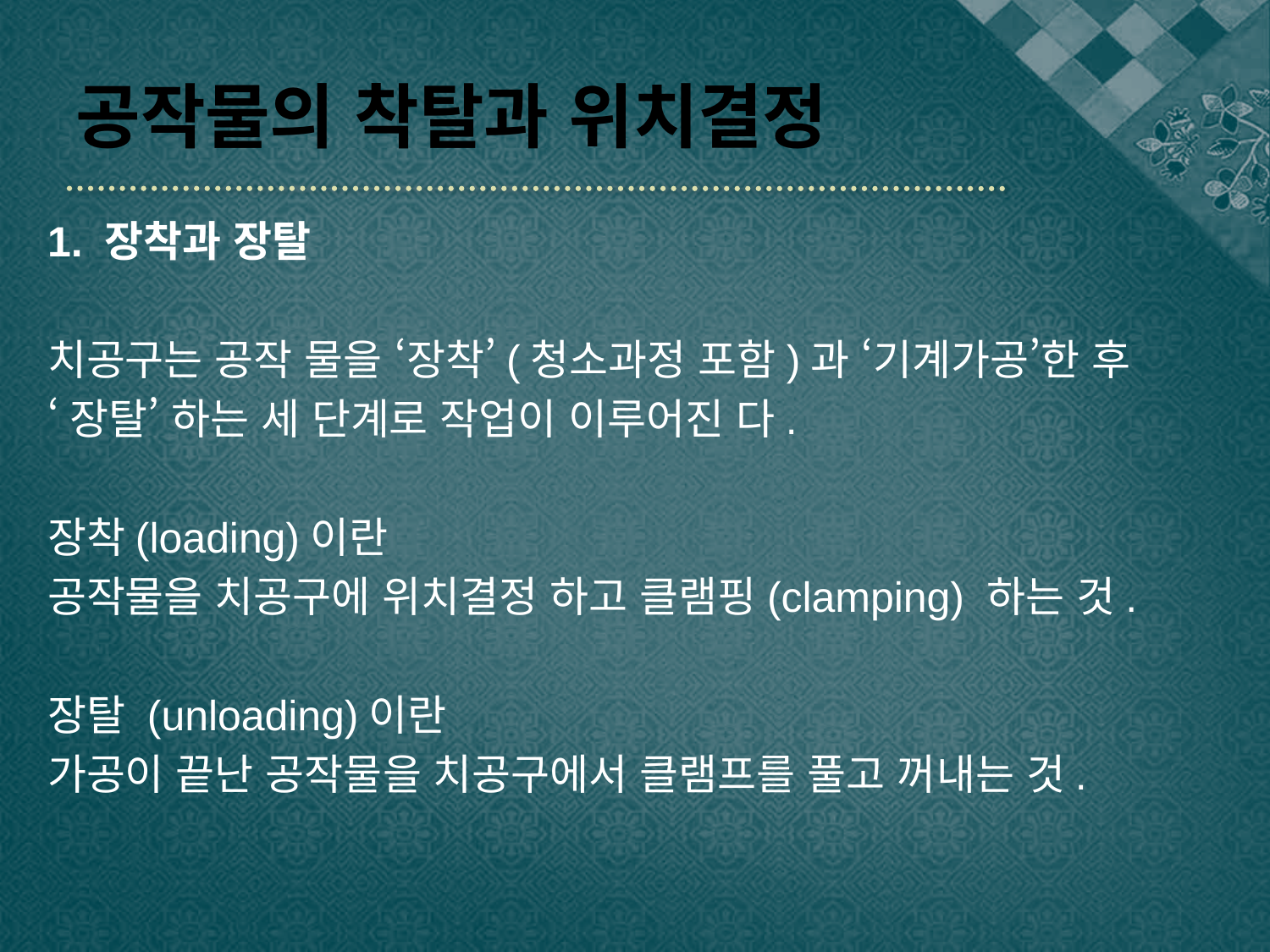

# 공작물의 착탈과 위치결정
1. 장착과 장탈

치공구는 공작 물을 ‘장착’(청소과정 포함)과 ‘기계가공’한 후
‘장탈’ 하는 세 단계로 작업이 이루어진 다.

장착(loading)이란
공작물을 치공구에 위치결정 하고 클램핑(clamping) 하는 것.

장탈 (unloading)이란
가공이 끝난 공작물을 치공구에서 클램프를 풀고 꺼내는 것.